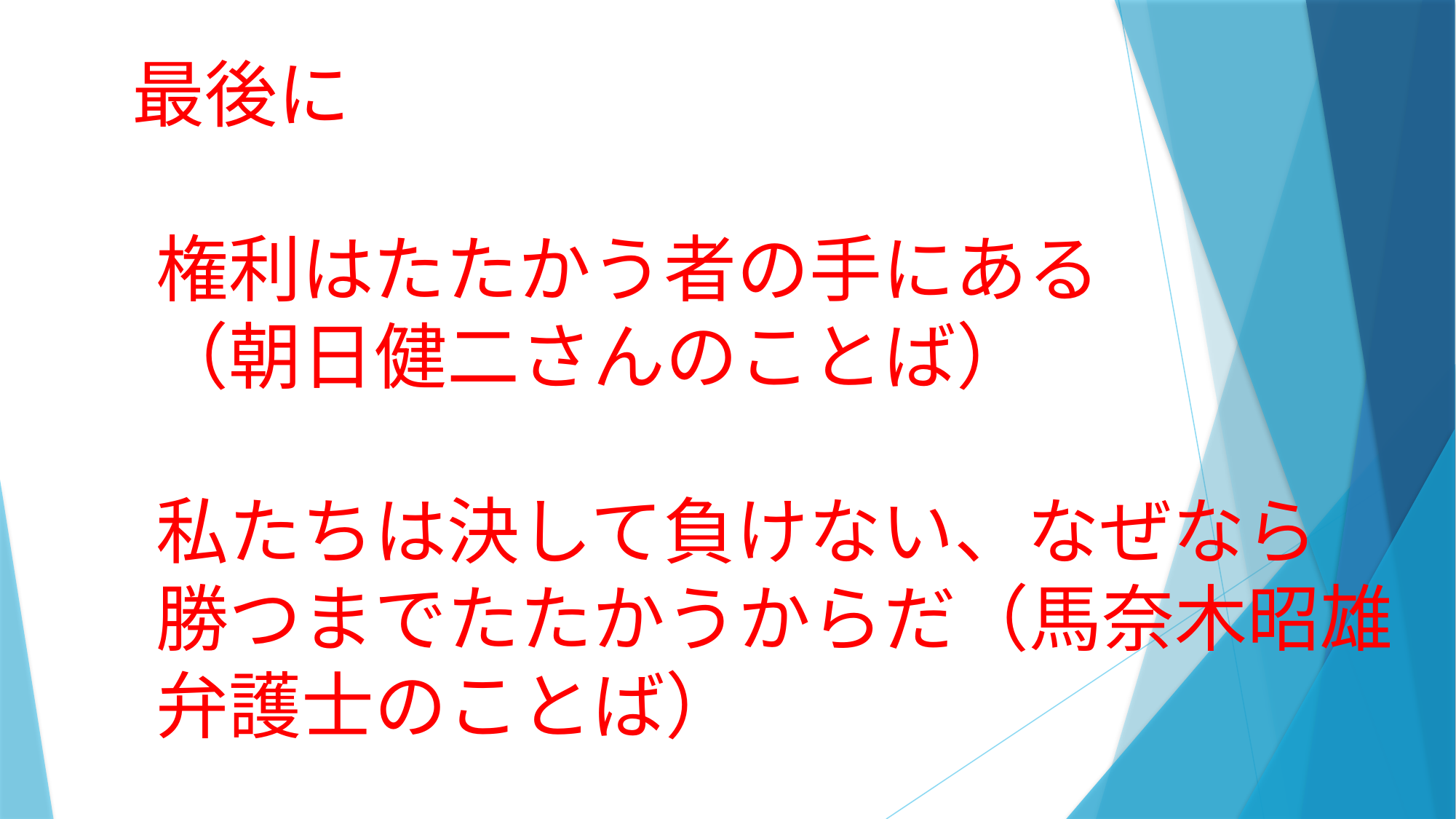

最後に

　　権利はたたかう者の手にある
　　（朝日健二さんのことば）

　　私たちは決して負けない、なぜなら
　　勝つまでたたかうからだ（馬奈木昭雄
　　弁護士のことば）